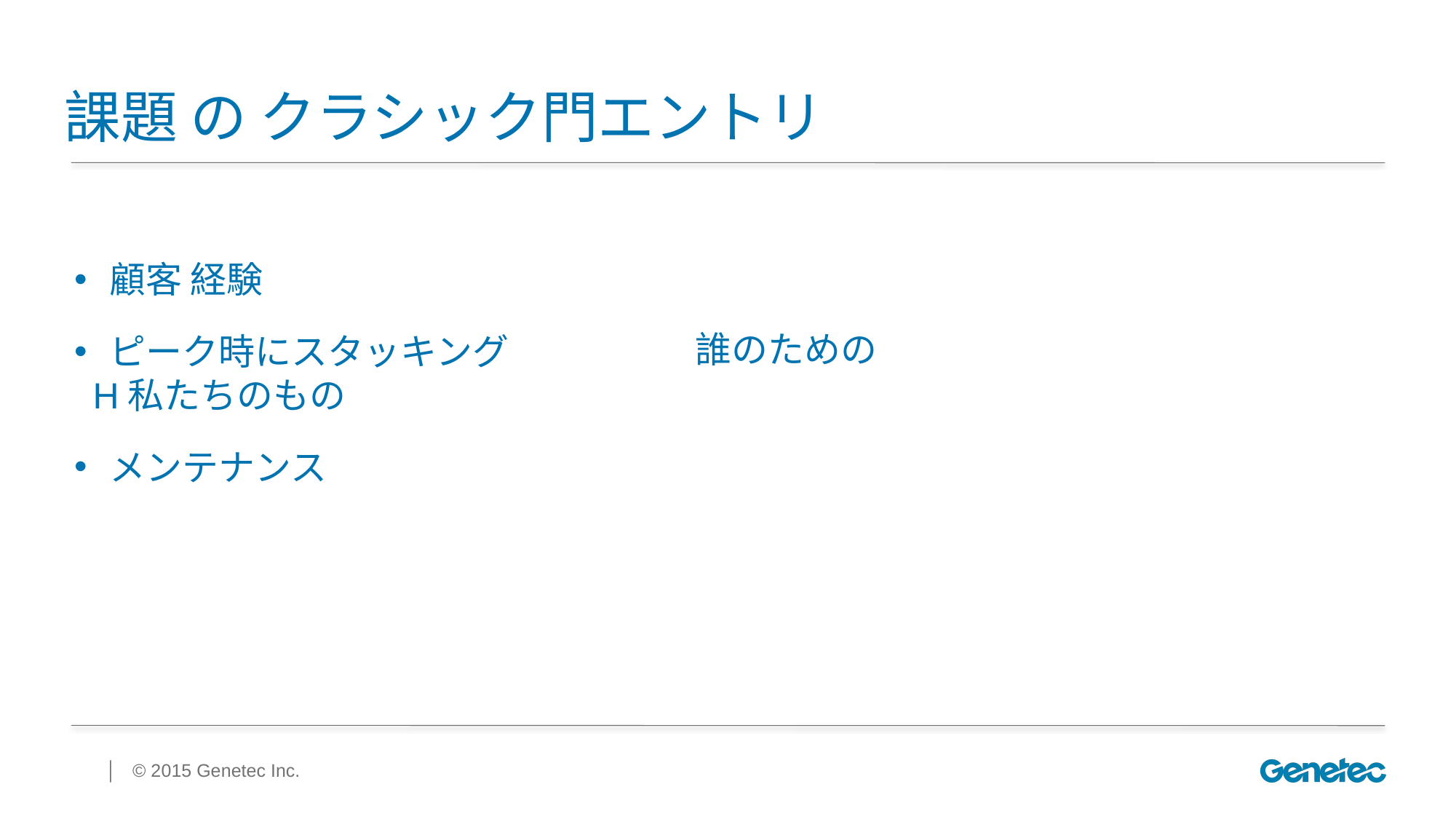

# 課題 の クラシック門エントリ
 顧客 経験
 ピーク時にスタッキング H私たちのもの
 メンテナンス

誰のための